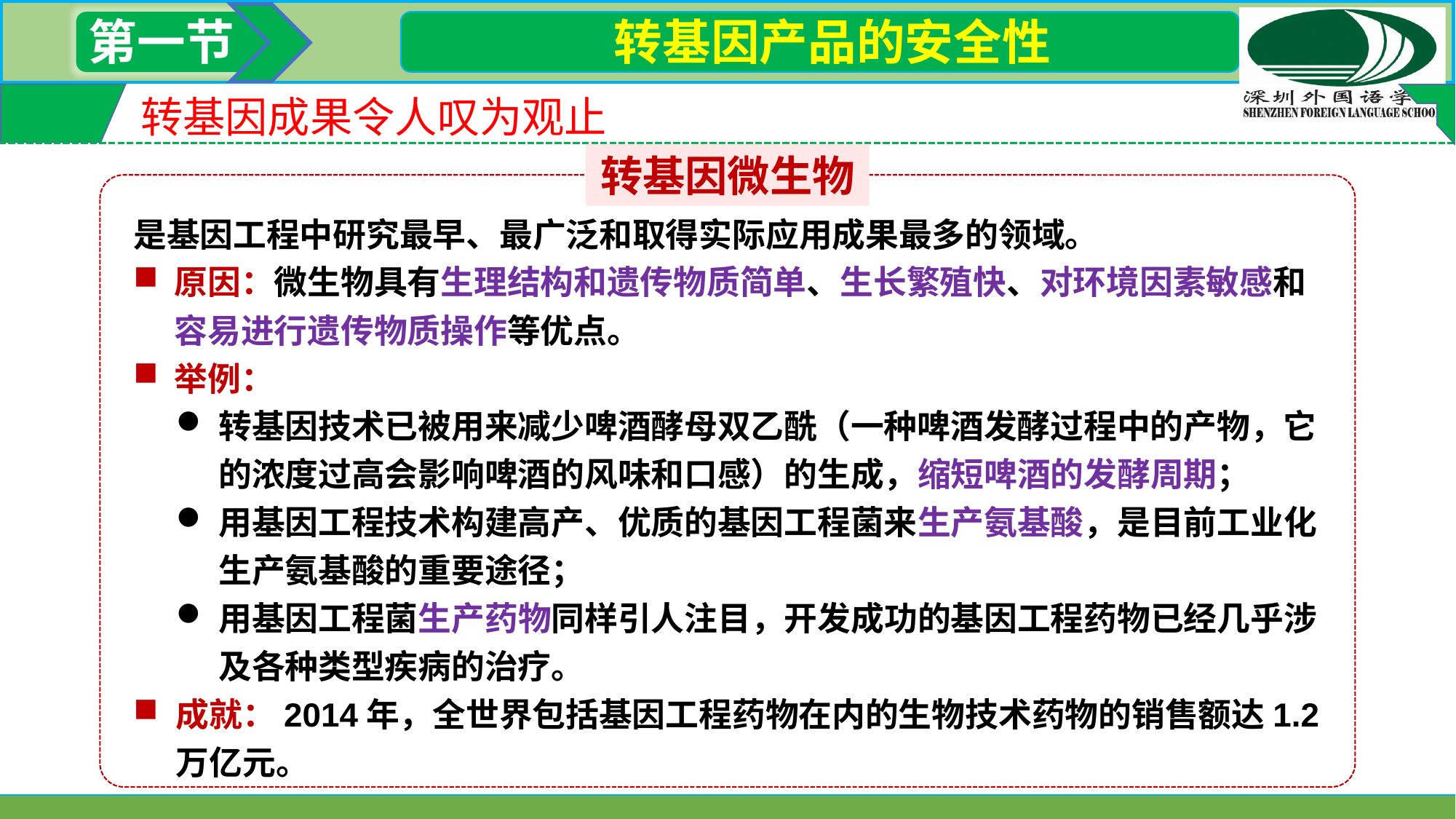

第一节
     转基因产品的安全性

转基因成果令人叹为观止

转基因微生物

是基因工程中研究最早、最广泛和取得实际应用成果最多的领域。
原因：微生物具有生理结构和遗传物质简单、生长繁殖快、对环境因素敏感和容易进行遗传物质操作等优点。
举例：
转基因技术已被用来减少啤酒酵母双乙酰（一种啤酒发酵过程中的产物，它的浓度过高会影响啤酒的风味和口感）的生成，缩短啤酒的发酵周期；
用基因工程技术构建高产、优质的基因工程菌来生产氨基酸，是目前工业化生产氨基酸的重要途径；
用基因工程菌生产药物同样引人注目，开发成功的基因工程药物已经几乎涉及各种类型疾病的治疗。
成就：2014年，全世界包括基因工程药物在内的生物技术药物的销售额达1.2万亿元。